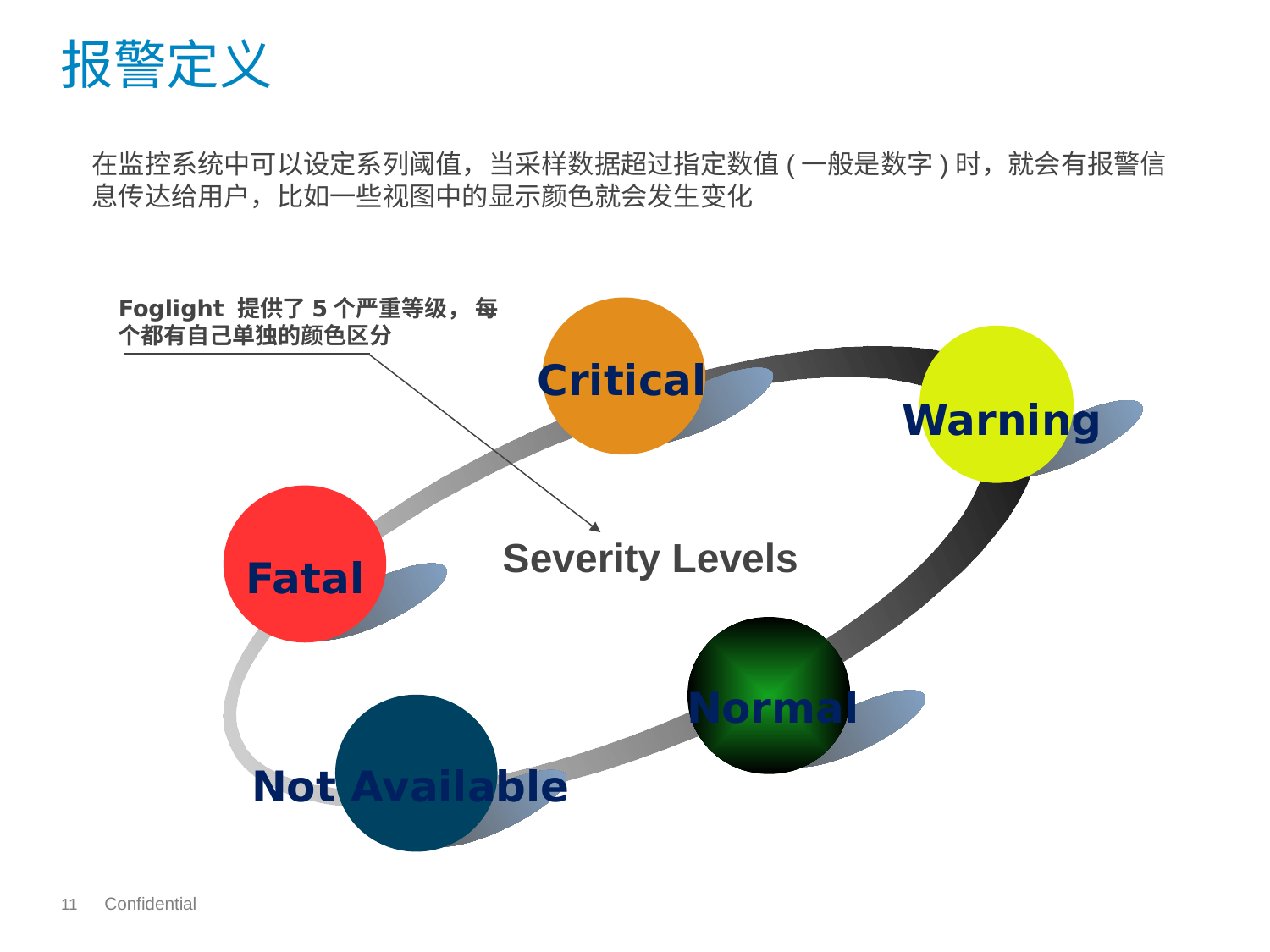

报警定义
在监控系统中可以设定系列阈值，当采样数据超过指定数值(一般是数字)时，就会有报警信息传达给用户，比如一些视图中的显示颜色就会发生变化
Foglight 提供了5个严重等级， 每个都有自己单独的颜色区分

Severity Levels

Not Available

Critical
Warning
Fatal
Normal